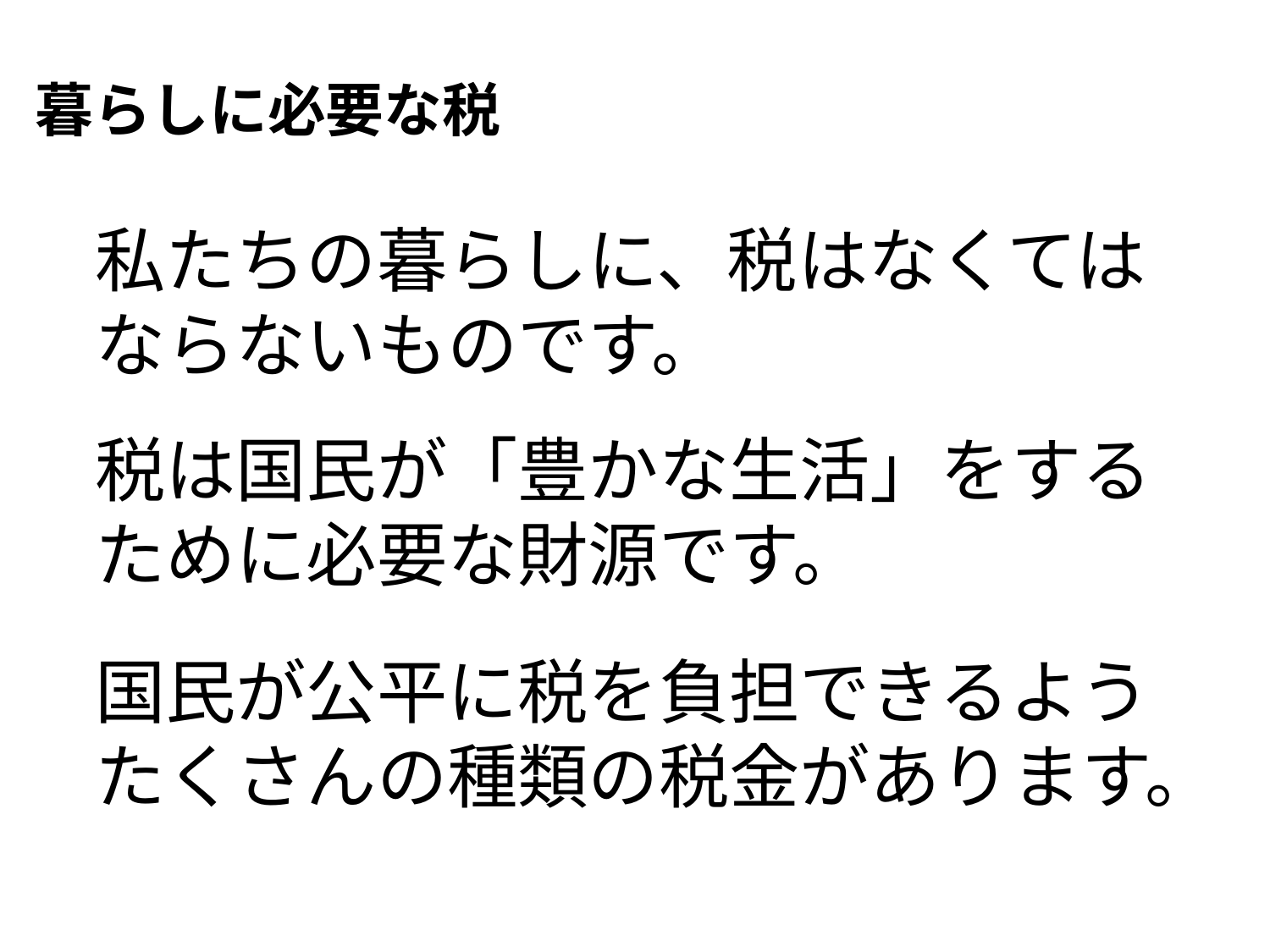

# 暮らしに必要な税
私たちの暮らしに、税はなくてはならないものです。
税は国民が「豊かな生活」をするために必要な財源です。
国民が公平に税を負担できるよう
たくさんの種類の税金があります。